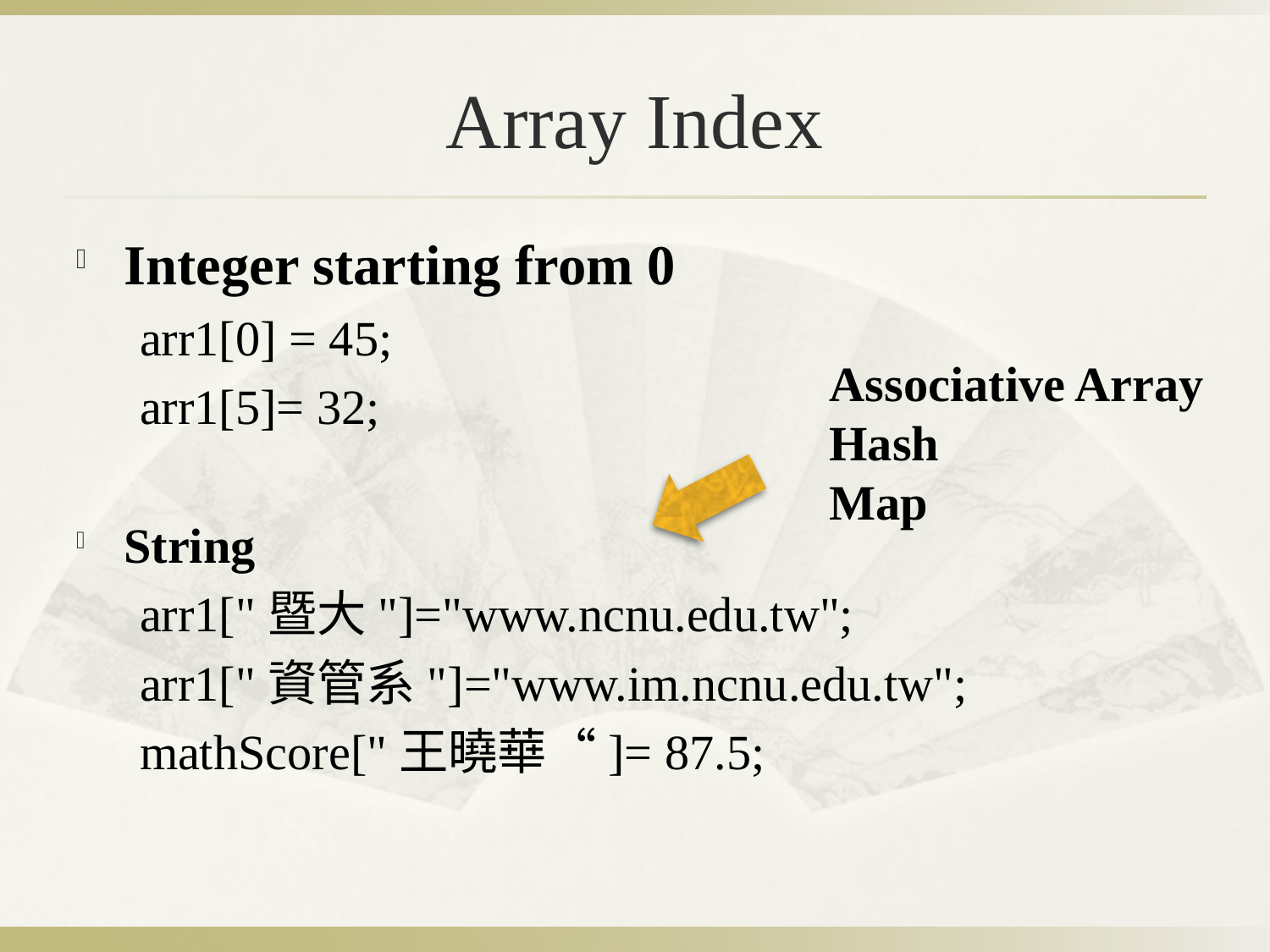

# Array Index
Integer starting from 0
arr1[0] = 45;
arr1[5]= 32;

String
arr1["暨大"]="www.ncnu.edu.tw";
arr1["資管系"]="www.im.ncnu.edu.tw";
mathScore["王曉華“]= 87.5;

Associative Array
Hash
Map